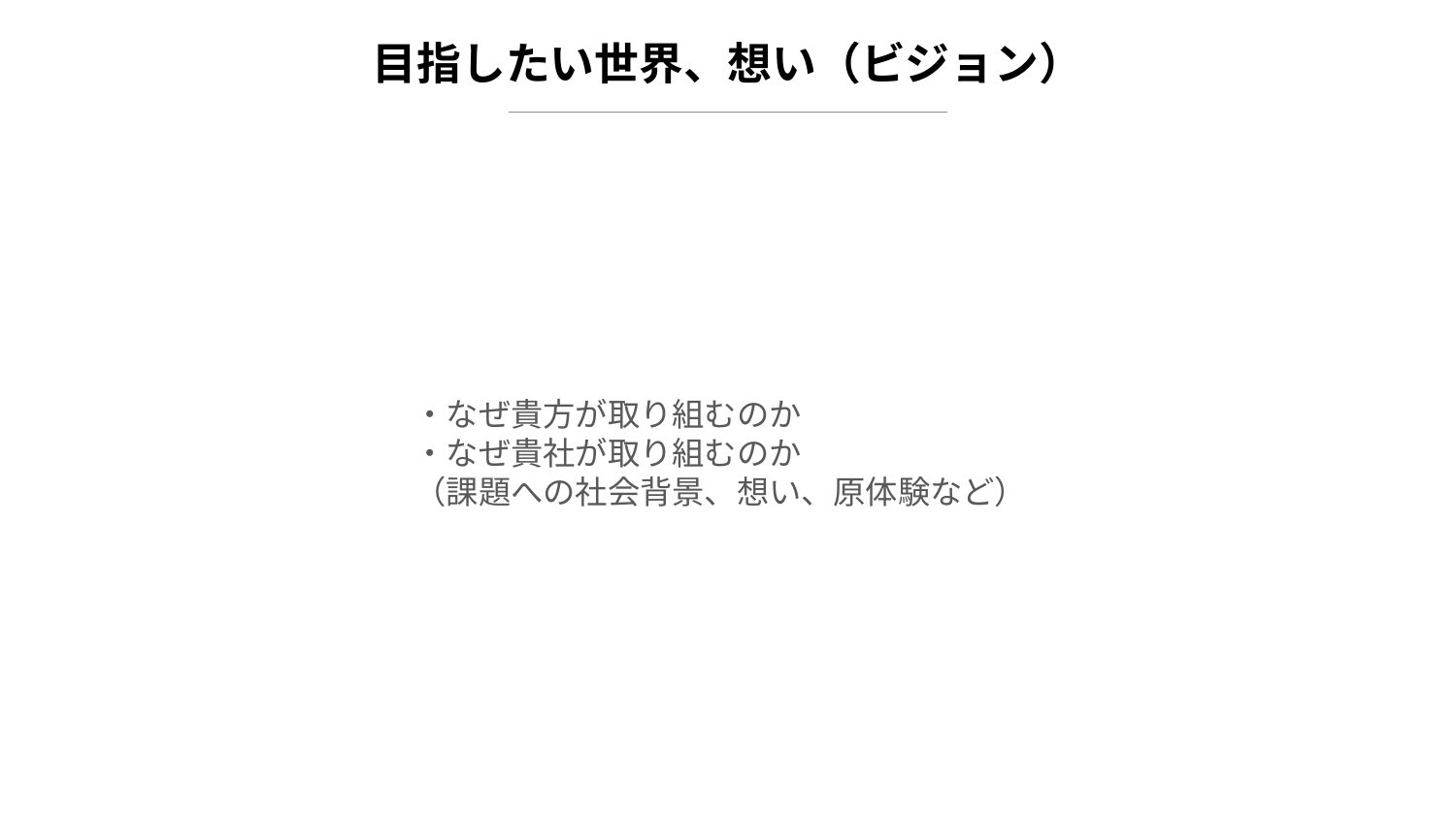

# 目指したい世界、想い（ビジョン）
・なぜ貴方が取り組むのか
・なぜ貴社が取り組むのか
（課題への社会背景、想い、原体験など）